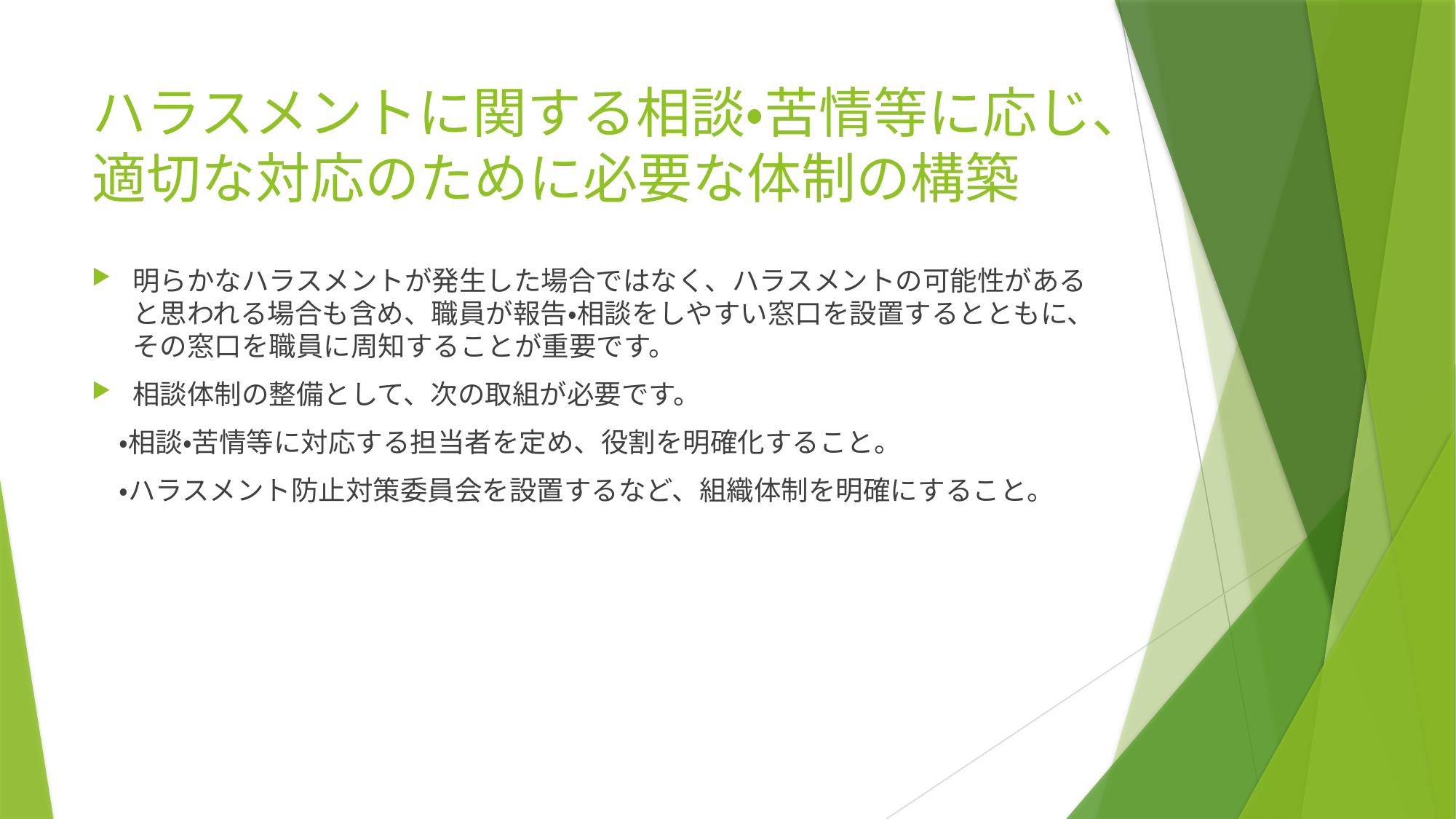

# ハラスメントに関する相談・苦情等に応じ、適切な対応のために必要な体制の構築
明らかなハラスメントが発生した場合ではなく、ハラスメントの可能性があると思われる場合も含め、職員が報告・相談をしやすい窓口を設置するとともに、その窓口を職員に周知することが重要です。
相談体制の整備として、次の取組が必要です。
　・相談・苦情等に対応する担当者を定め、役割を明確化すること。
　・ハラスメント防止対策委員会を設置するなど、組織体制を明確にすること。